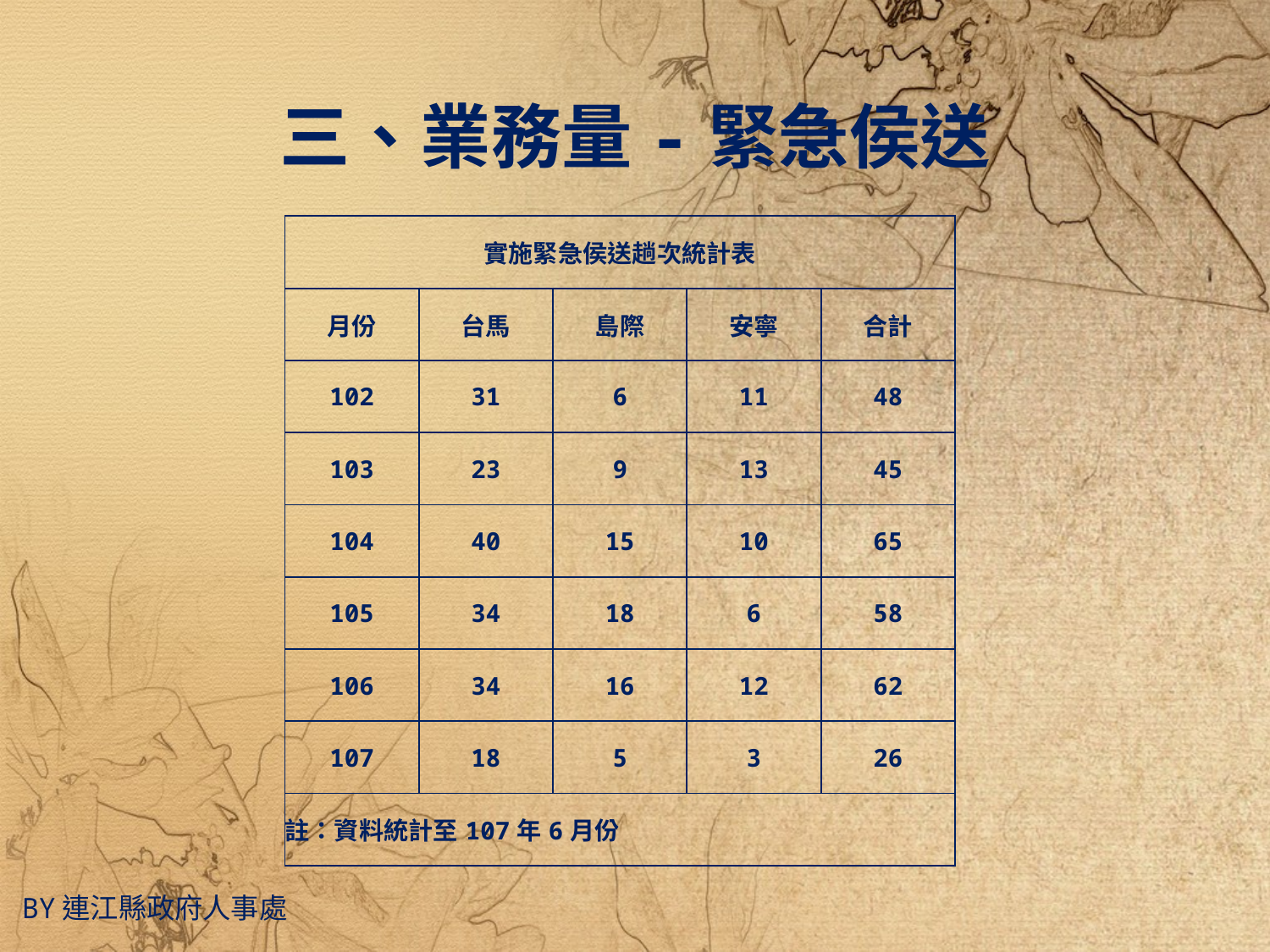

三、業務量-緊急侯送
| 實施緊急侯送趟次統計表 |  |  |  |  |
| --- | --- | --- | --- | --- |
| 月份 | 台馬 | 島際 | 安寧 | 合計 |
| 102 | 31 | 6 | 11 | 48 |
| 103 | 23 | 9 | 13 | 45 |
| 104 | 40 | 15 | 10 | 65 |
| 105 | 34 | 18 | 6 | 58 |
| 106 | 34 | 16 | 12 | 62 |
| 107 | 18 | 5 | 3 | 26 |
| 註：資料統計至107年6月份 |  |  |  |  |
By連江縣政府人事處